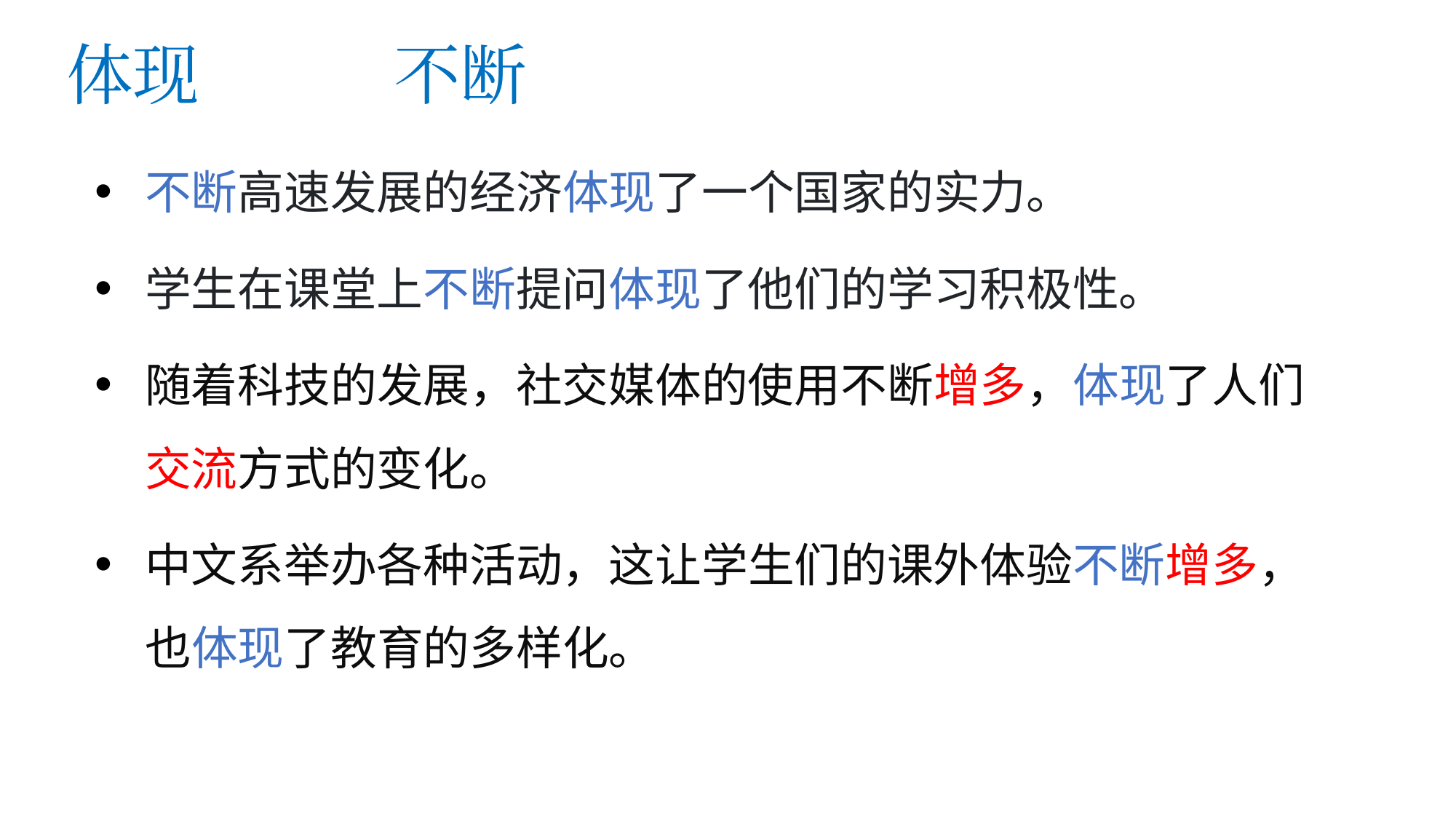

# 体现		不断
不断高速发展的经济体现了一个国家的实力。
学生在课堂上不断提问体现了他们的学习积极性。
随着科技的发展，社交媒体的使用不断增多，体现了人们交流方式的变化。
中文系举办各种活动，这让学生们的课外体验不断增多，也体现了教育的多样化。